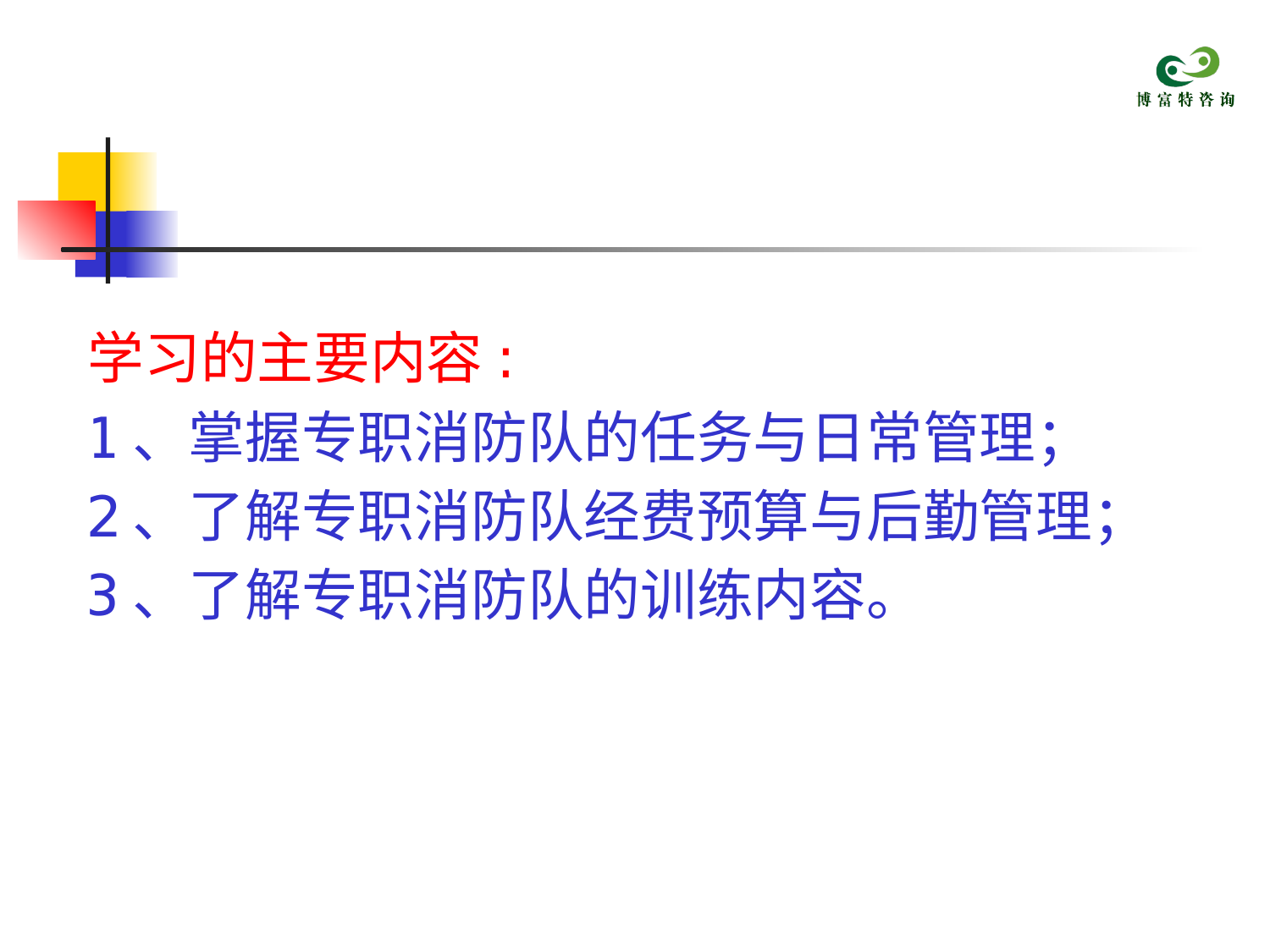

#
学习的主要内容:
1、掌握专职消防队的任务与日常管理；
2、了解专职消防队经费预算与后勤管理；
3、了解专职消防队的训练内容。